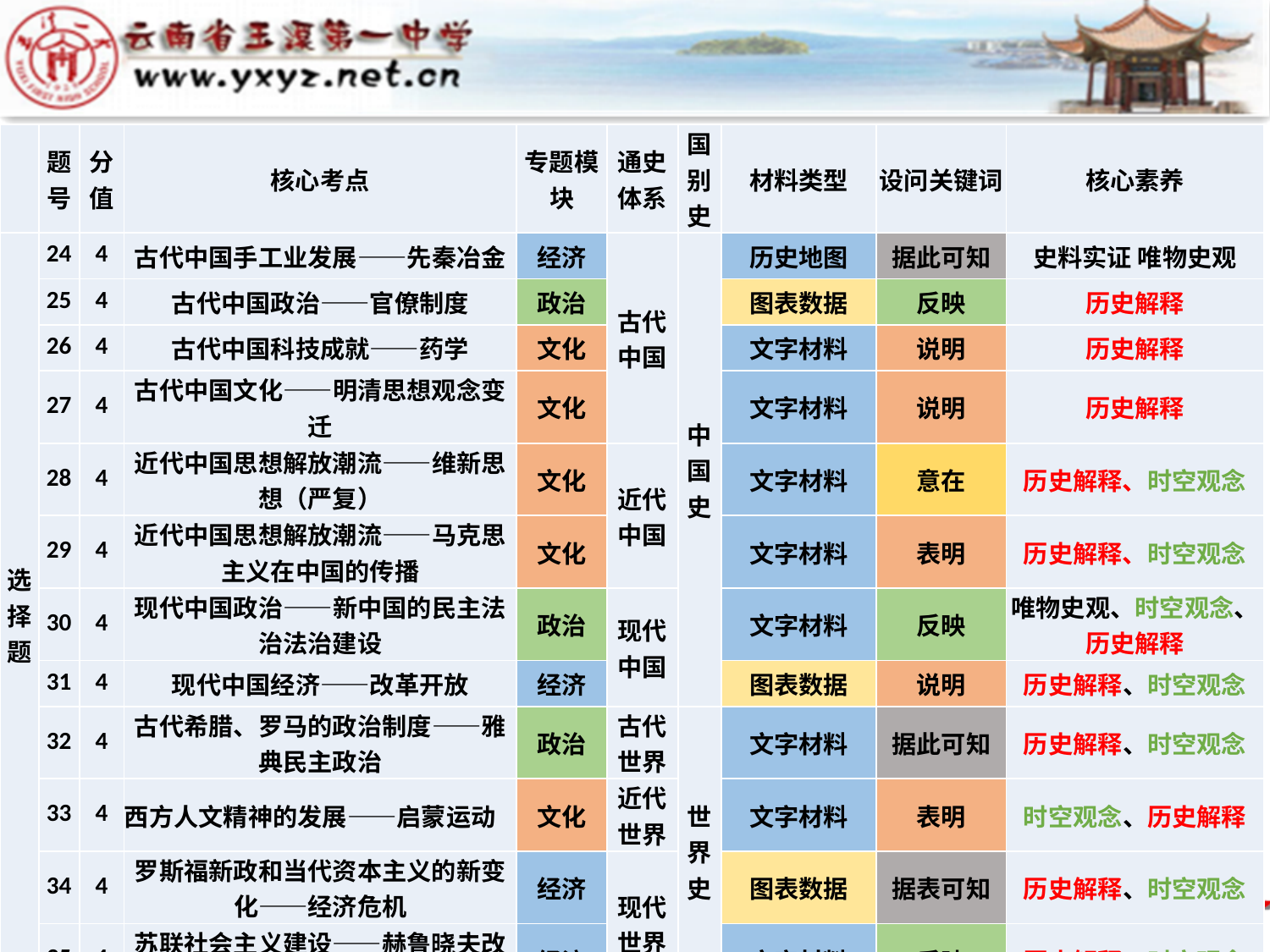

|  | 题号 | 分值 | 核心考点 | 专题模块 | 通史体系 | 国别史 | 材料类型 | 设问关键词 | 核心素养 |
| --- | --- | --- | --- | --- | --- | --- | --- | --- | --- |
| 选择题 | 24 | 4 | 古代中国手工业发展——先秦冶金 | 经济 | 古代中国 | 中国史 | 历史地图 | 据此可知 | 史料实证 唯物史观 |
|  | 25 | 4 | 古代中国政治——官僚制度 | 政治 |  |  | 图表数据 | 反映 | 历史解释 |
|  | 26 | 4 | 古代中国科技成就——药学 | 文化 |  |  | 文字材料 | 说明 | 历史解释 |
|  | 27 | 4 | 古代中国文化——明清思想观念变迁 | 文化 |  |  | 文字材料 | 说明 | 历史解释 |
|  | 28 | 4 | 近代中国思想解放潮流——维新思想（严复） | 文化 | 近代中国 |  | 文字材料 | 意在 | 历史解释、时空观念 |
|  | 29 | 4 | 近代中国思想解放潮流——马克思主义在中国的传播 | 文化 |  |  | 文字材料 | 表明 | 历史解释、时空观念 |
|  | 30 | 4 | 现代中国政治——新中国的民主法治法治建设 | 政治 | 现代中国 |  | 文字材料 | 反映 | 唯物史观、时空观念、历史解释 |
|  | 31 | 4 | 现代中国经济——改革开放 | 经济 |  |  | 图表数据 | 说明 | 历史解释、时空观念 |
|  | 32 | 4 | 古代希腊、罗马的政治制度——雅典民主政治 | 政治 | 古代世界 | 世界史 | 文字材料 | 据此可知 | 历史解释、时空观念 |
|  | 33 | 4 | 西方人文精神的发展——启蒙运动 | 文化 | 近代世界 |  | 文字材料 | 表明 | 时空观念、历史解释 |
|  | 34 | 4 | 罗斯福新政和当代资本主义的新变化——经济危机 | 经济 | 现代世界 |  | 图表数据 | 据表可知 | 历史解释、时空观念 |
|  | 35 | 4 | 苏联社会主义建设——赫鲁晓夫改革 | 经济 |  |  | 文字材料 | 反映 | 历史解释、时空观念 |